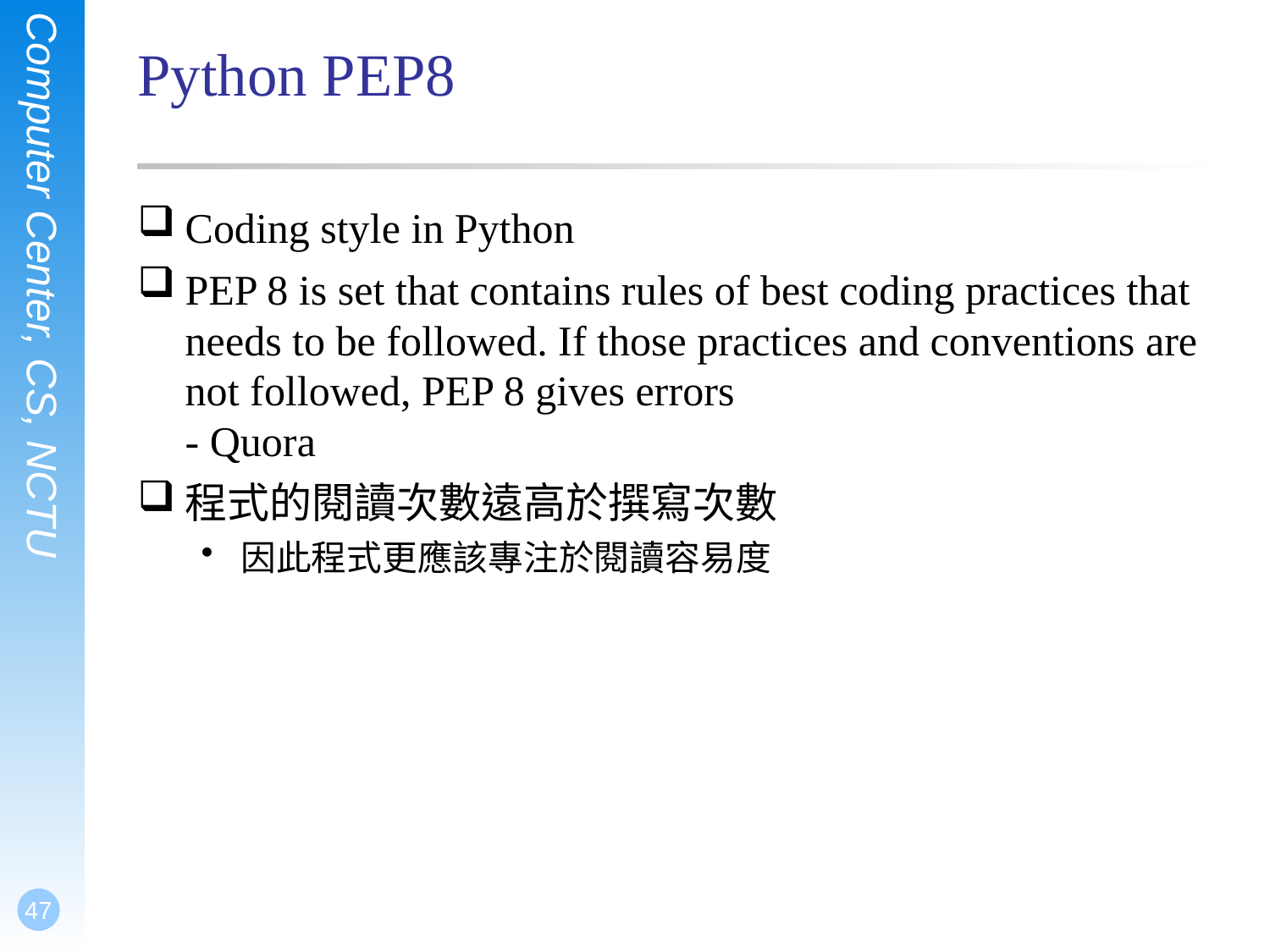

# Python PEP8
Coding style in Python
PEP 8 is set that contains rules of best coding practices that needs to be followed. If those practices and conventions are not followed, PEP 8 gives errors
- Quora
程式的閱讀次數遠高於撰寫次數
因此程式更應該專注於閱讀容易度